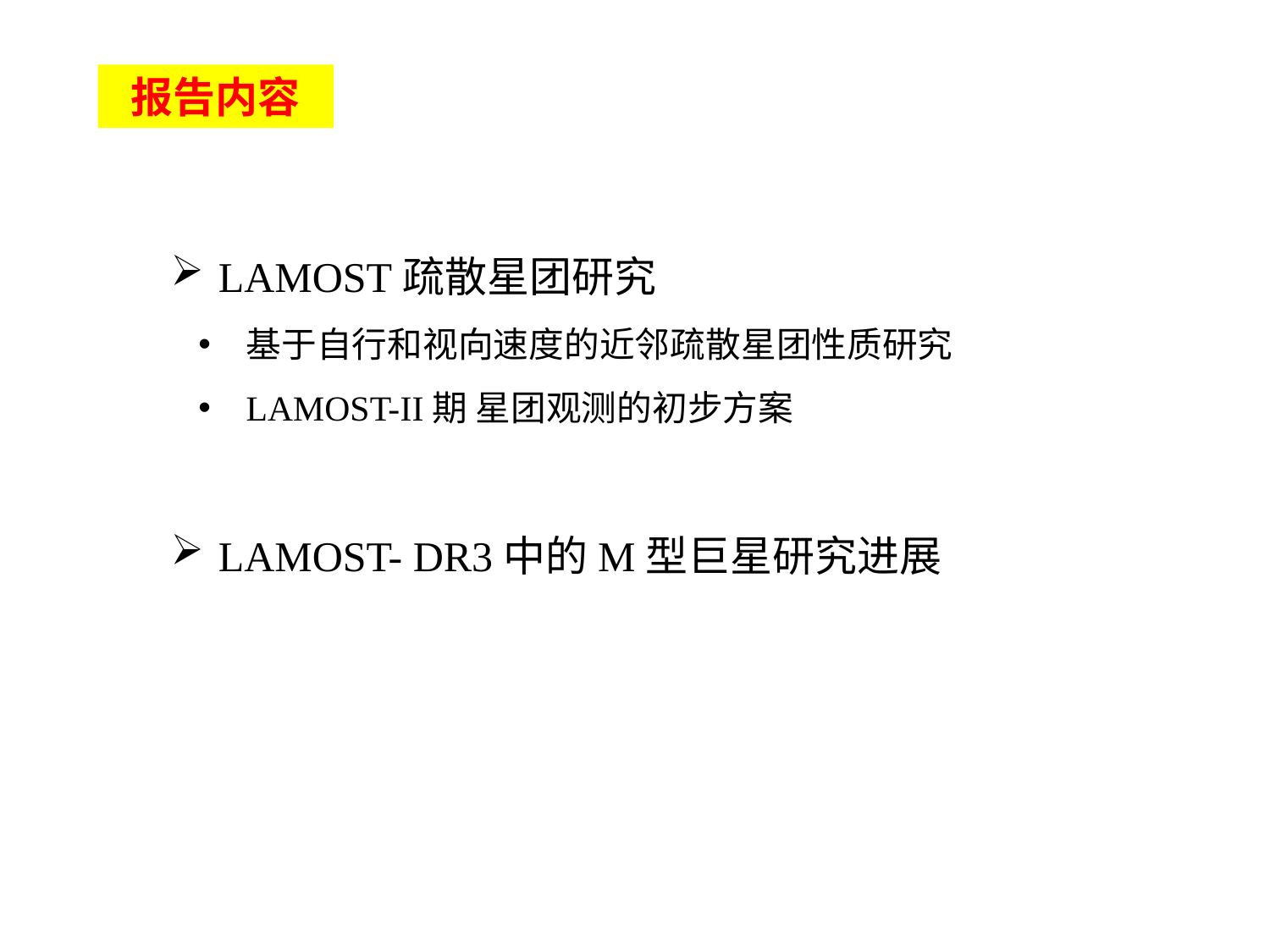

报告内容
LAMOST疏散星团研究
基于自行和视向速度的近邻疏散星团性质研究
LAMOST-II期 星团观测的初步方案

LAMOST- DR3中的M型巨星研究进展